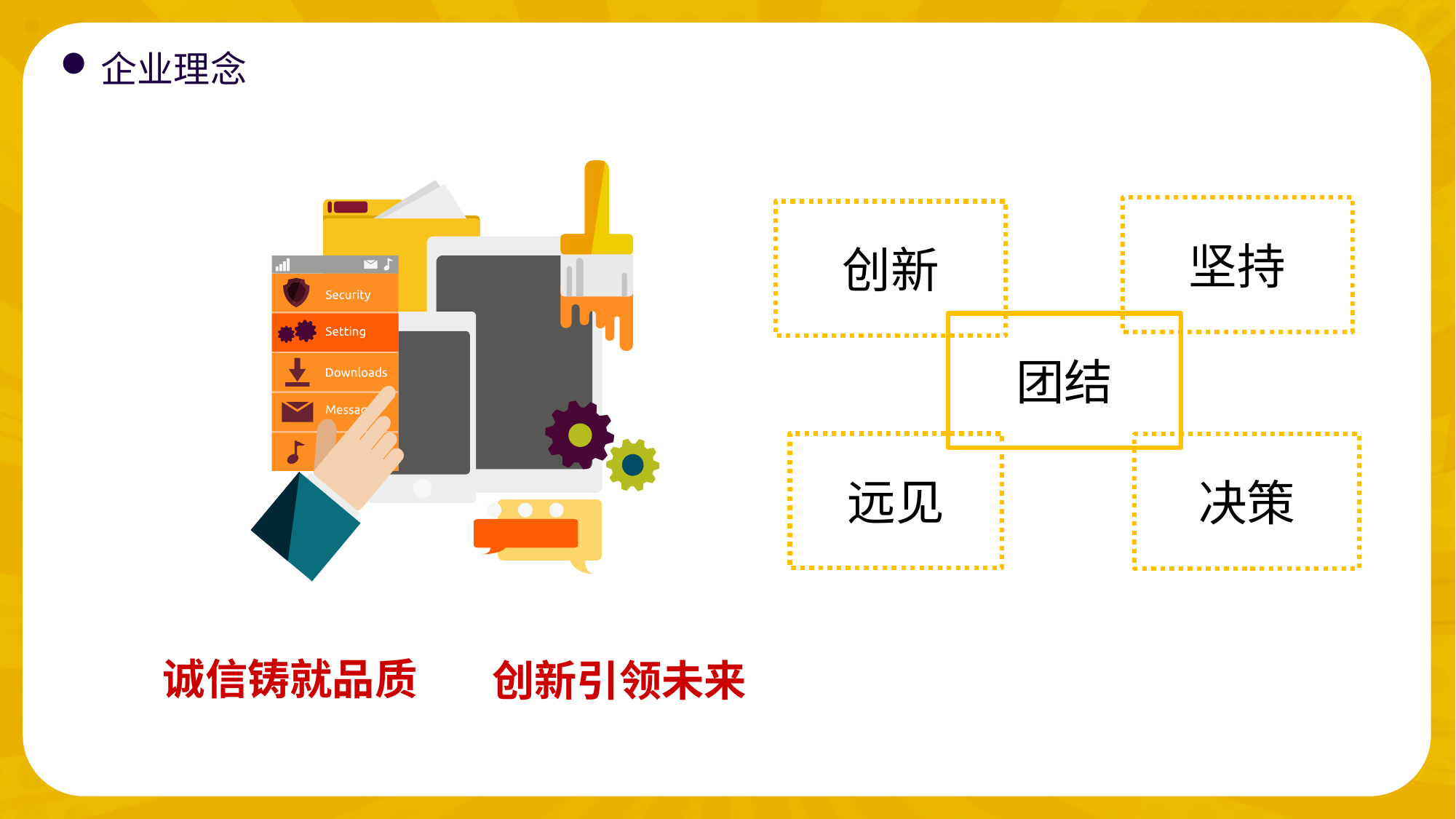

企业理念

坚持

创新

团结

远见

决策

诚信铸就品质
创新引领未来